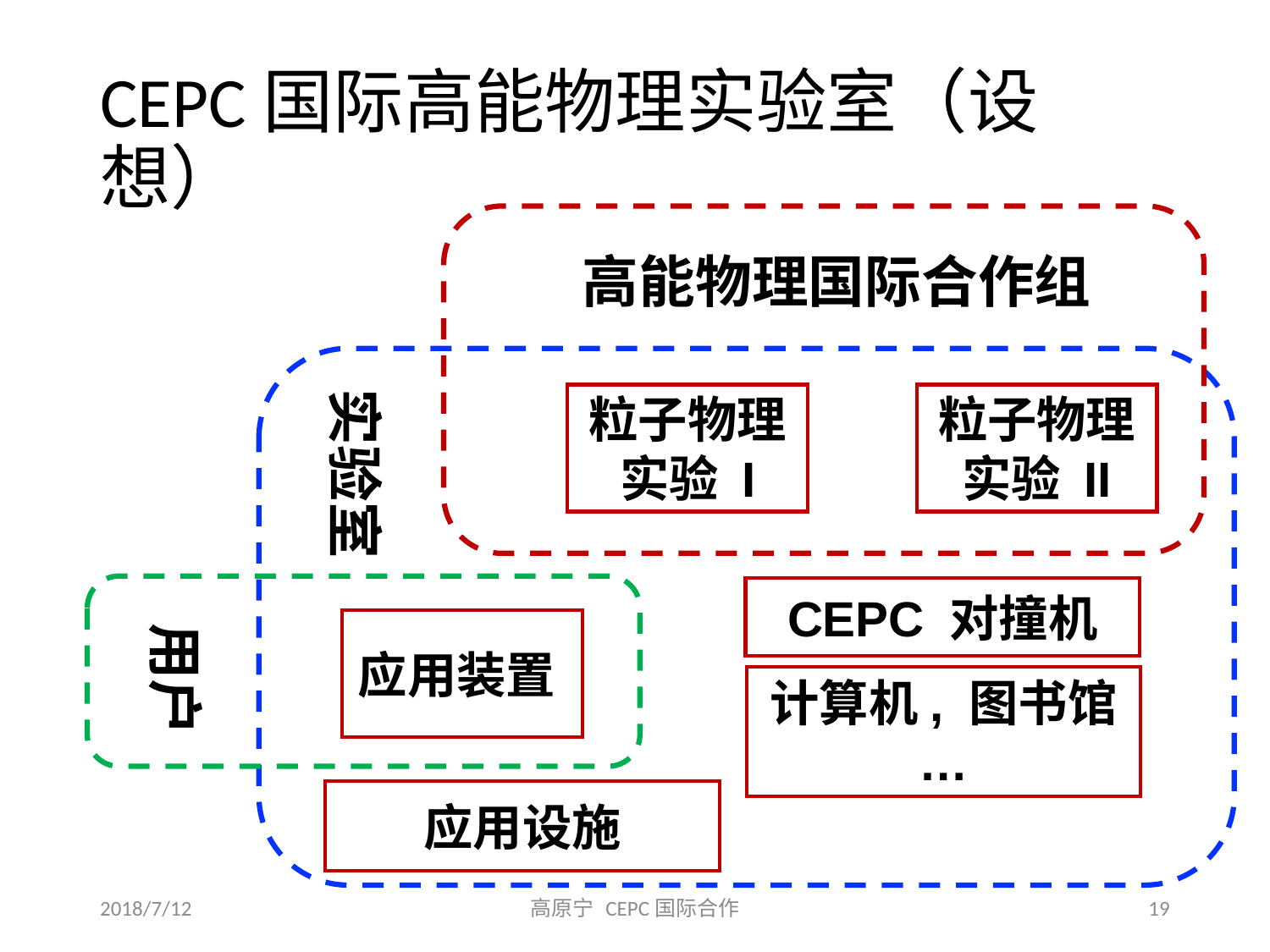

# CEPC国际高能物理实验室（设想）

高能物理国际合作组

实验室
粒子物理实验 I
粒子物理实验 II

CEPC 对撞机
应用装置
用户
计算机, 图书馆
…
应用设施
2018/7/12
高原宁 CEPC国际合作
19